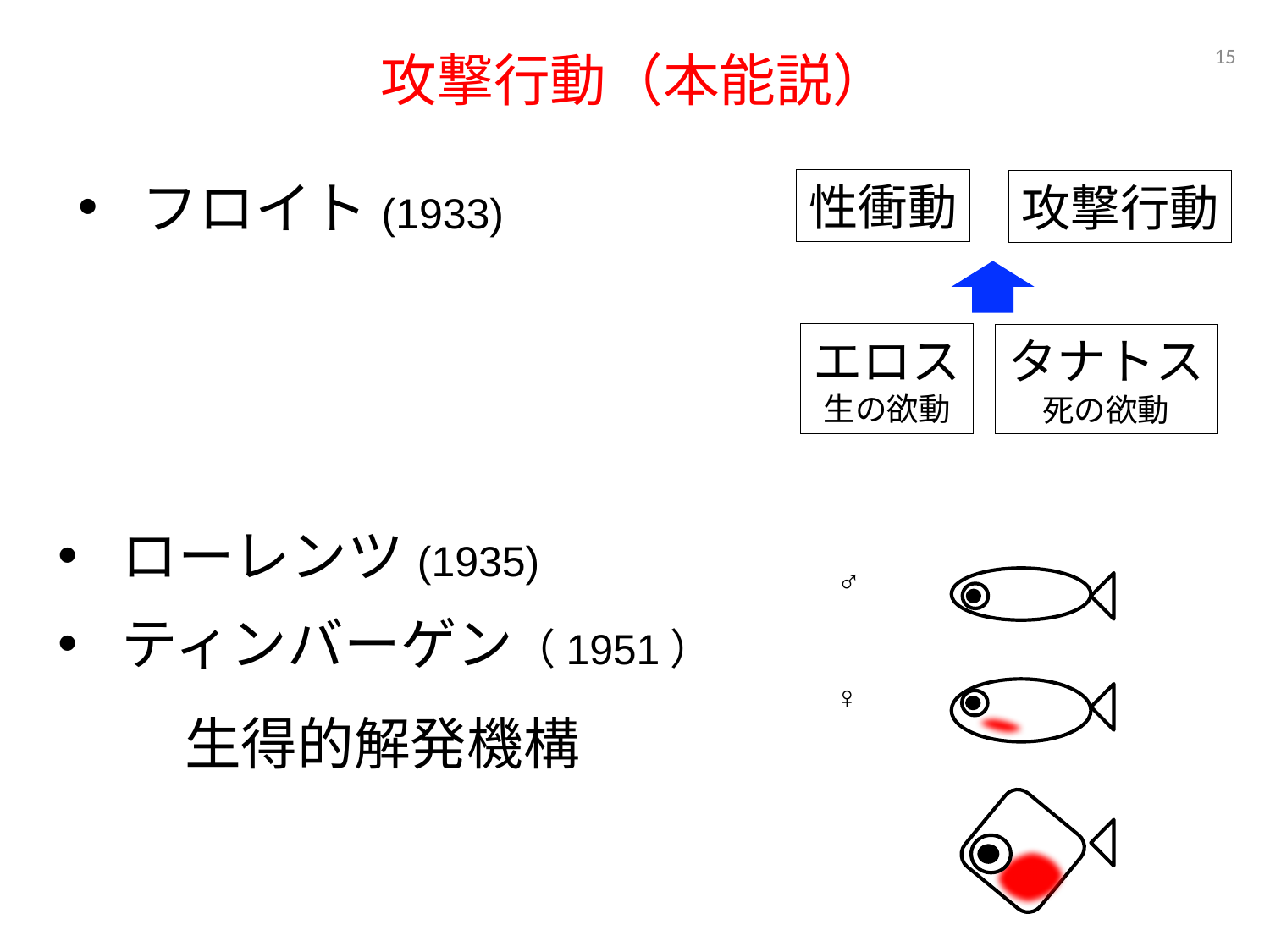

15
# 攻撃行動（本能説）
フロイト(1933)
性衝動
攻撃行動

エロス
生の欲動
タナトス
死の欲動
ローレンツ(1935)
ティンバーゲン（1951）
♂

♀

生得的解発機構